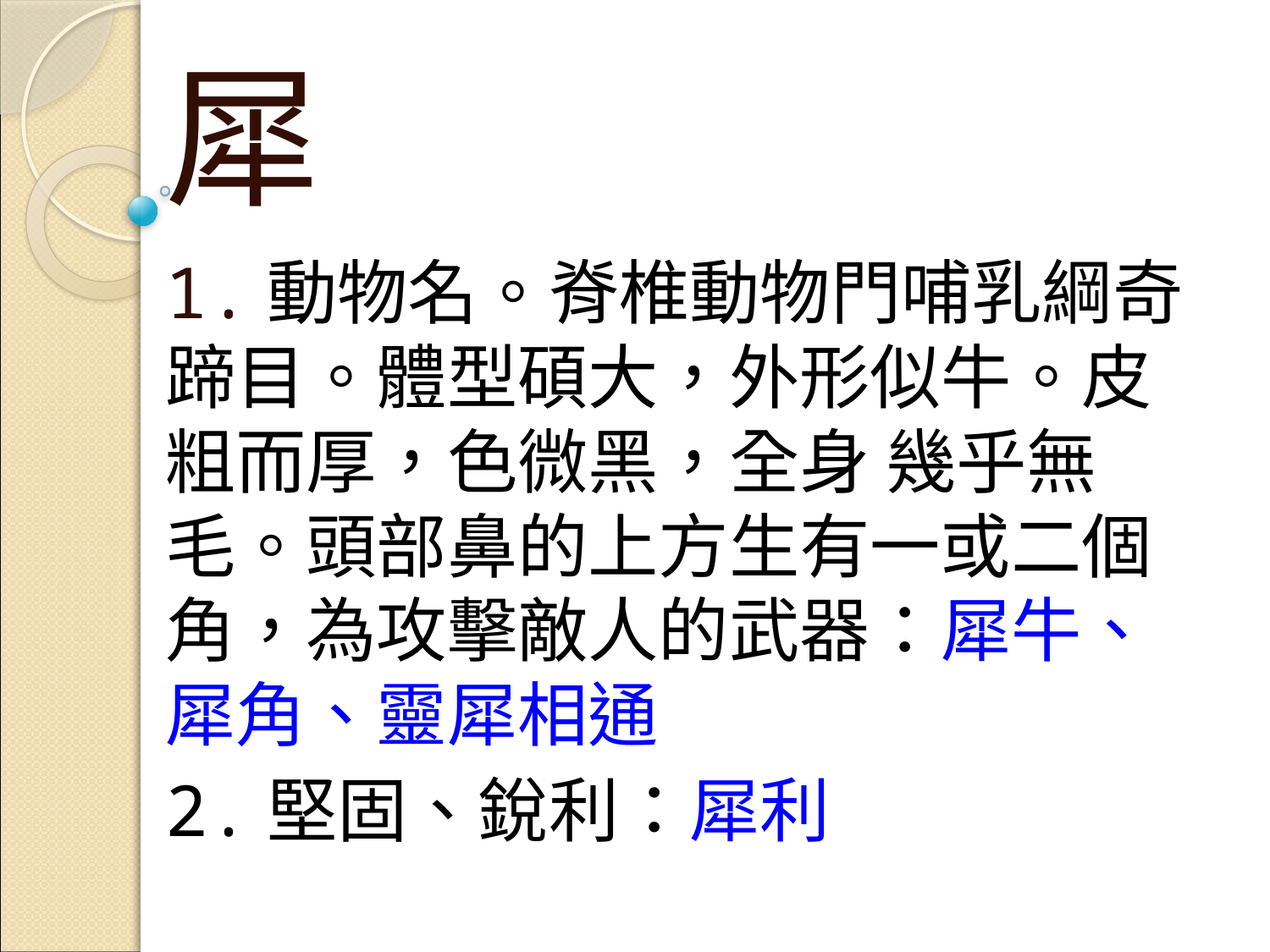

犀
#
1.動物名。脊椎動物門哺乳綱奇蹄目。體型碩大，外形似牛。皮粗而厚，色微黑，全身 幾乎無毛。頭部鼻的上方生有一或二個角，為攻擊敵人的武器：犀牛、犀角、靈犀相通
2.堅固、銳利：犀利